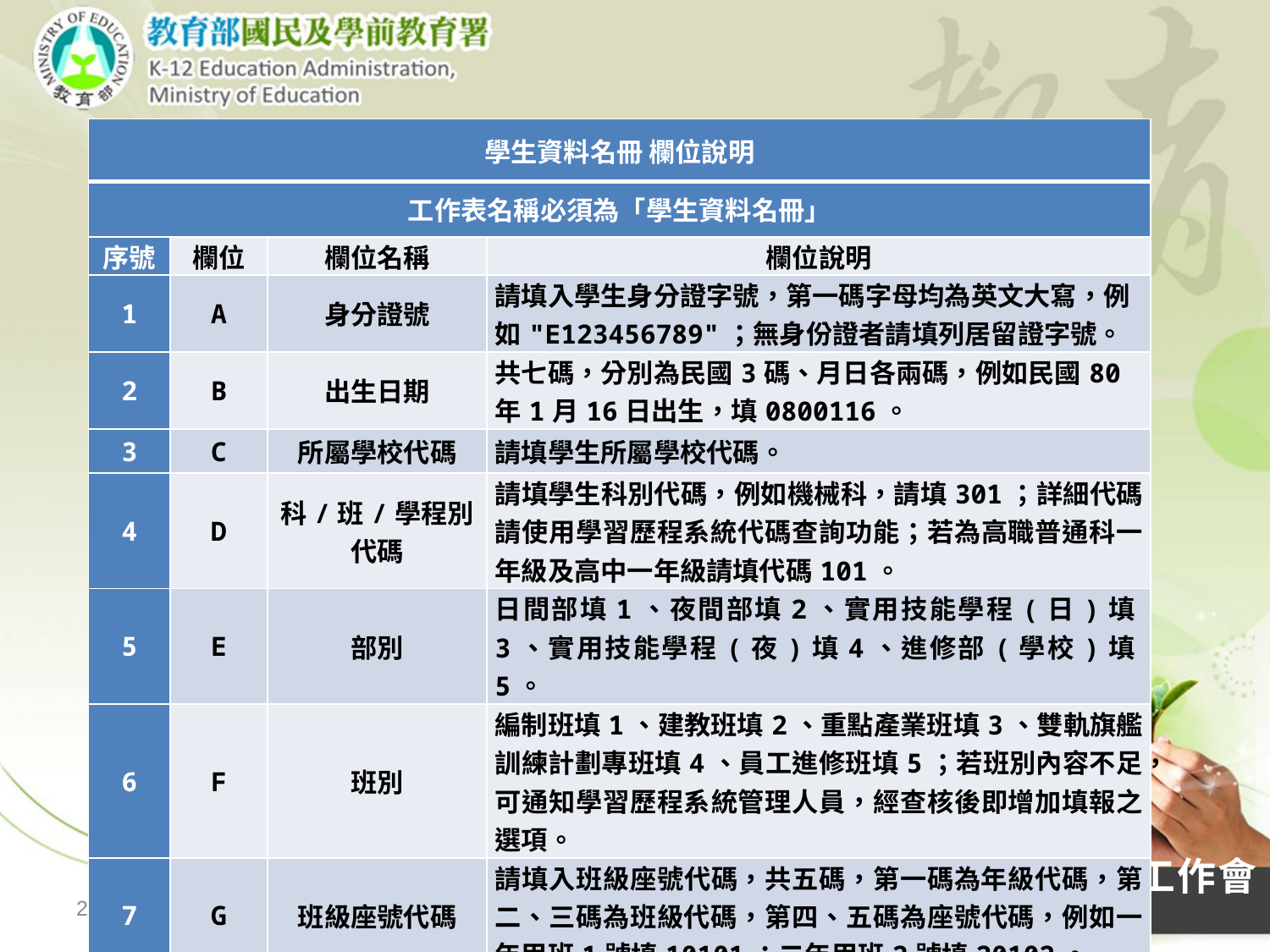

| 學生資料名冊 欄位說明 |  |  |  |
| --- | --- | --- | --- |
| 工作表名稱必須為「學生資料名冊」 |  |  |  |
| 序號 | 欄位 | 欄位名稱 | 欄位說明 |
| 1 | A | 身分證號 | 請填入學生身分證字號，第一碼字母均為英文大寫，例如"E123456789"；無身份證者請填列居留證字號。 |
| 2 | B | 出生日期 | 共七碼，分別為民國3碼、月日各兩碼，例如民國80年1月16日出生，填0800116。 |
| 3 | C | 所屬學校代碼 | 請填學生所屬學校代碼。 |
| 4 | D | 科/班/學程別代碼 | 請填學生科別代碼，例如機械科，請填301；詳細代碼請使用學習歷程系統代碼查詢功能；若為高職普通科一年級及高中一年級請填代碼101。 |
| 5 | E | 部別 | 日間部填1、夜間部填2、實用技能學程(日)填3、實用技能學程(夜)填4、進修部(學校)填5。 |
| 6 | F | 班別 | 編制班填1、建教班填2、重點產業班填3、雙軌旗艦訓練計劃專班填4、員工進修班填5；若班別內容不足，可通知學習歷程系統管理人員，經查核後即增加填報之選項。 |
| 7 | G | 班級座號代碼 | 請填入班級座號代碼，共五碼，第一碼為年級代碼，第二、三碼為班級代碼，第四、五碼為座號代碼，例如一年甲班1號填10101；二年甲班2號填20102。 |
104學年度全國高級中等學校教務主任工作會議
2015/10/8
北區校長會議-1030819
14